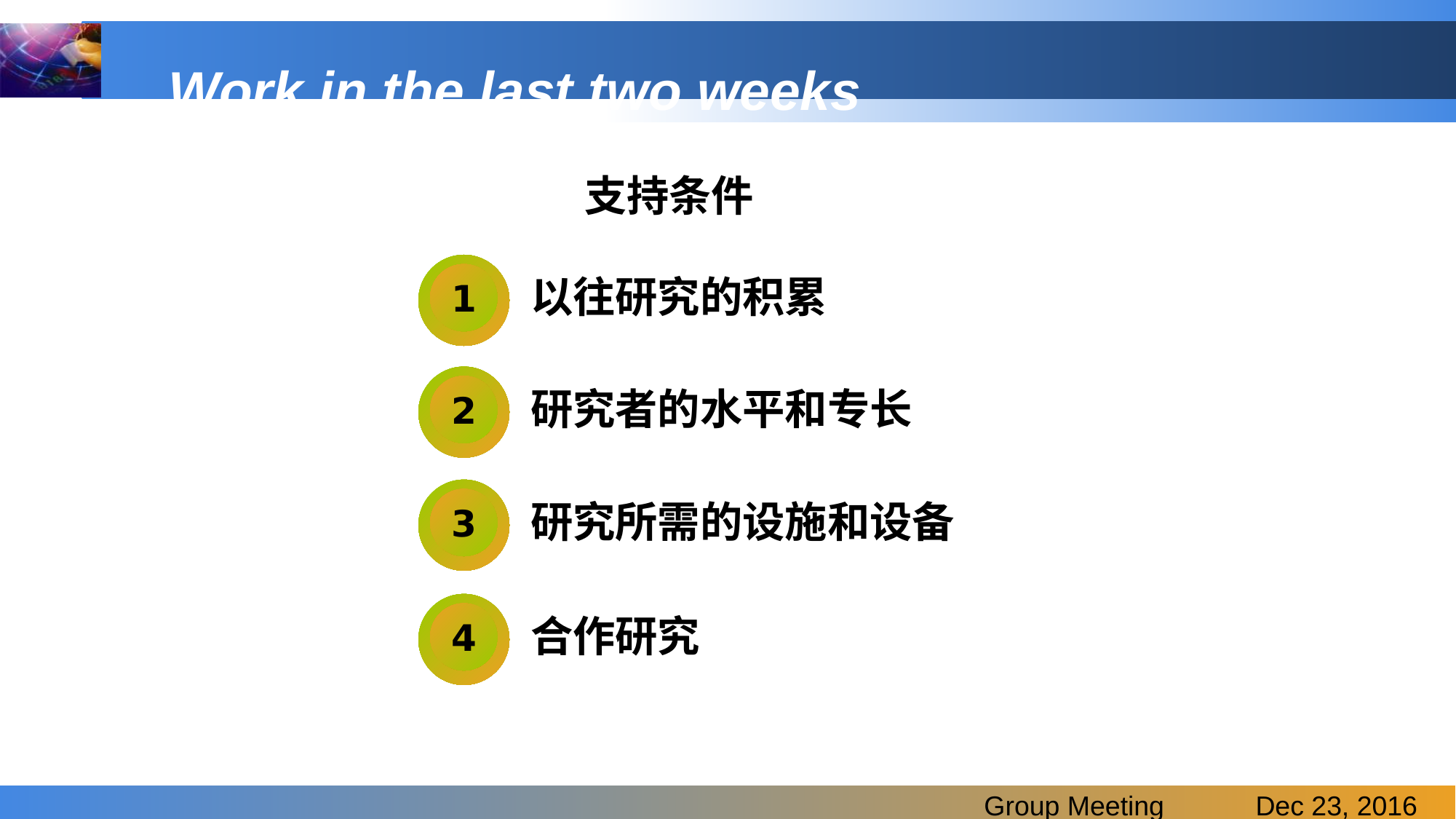

# Work in the last two weeks
支持条件

1
以往研究的积累

2
研究者的水平和专长

3
研究所需的设施和设备

4
合作研究